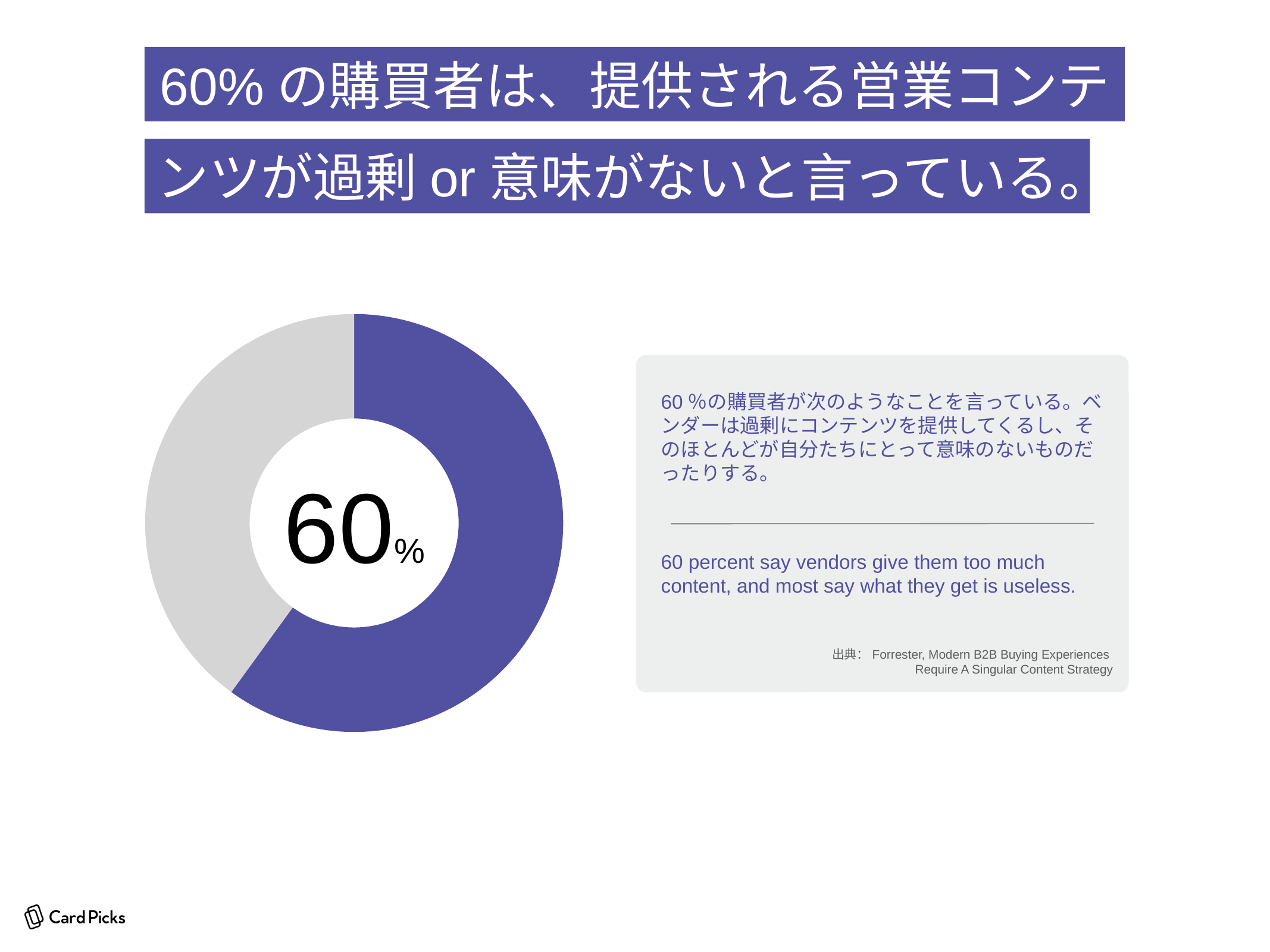

60%の購買者は、提供される営業コンテ

ンツが過剰or意味がないと言っている。

### Chart

| Category | 地域1 |
|---|---|
| 4月 | 60.0 |
| 5月 | 40.0 |
60％の購買者が次のようなことを言っている。ベンダーは過剰にコンテンツを提供してくるし、そのほとんどが自分たちにとって意味のないものだったりする。
60%

60 percent say vendors give them too much content, and most say what they get is useless.
出典：Forrester, Modern B2B Buying Experiences
Require A Singular Content Strategy
27